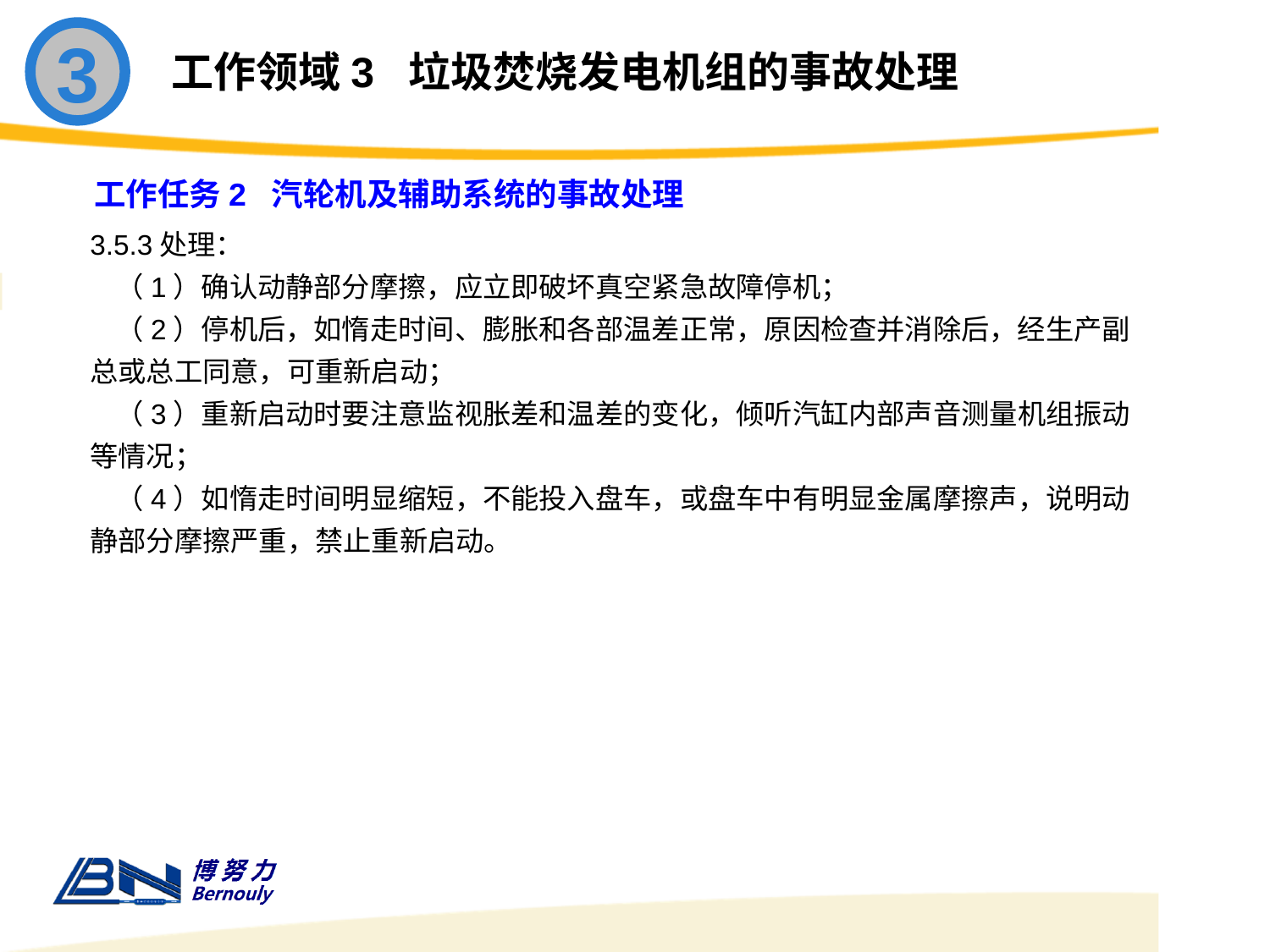

3
工作领域3  垃圾焚烧发电机组的事故处理
工作任务2  汽轮机及辅助系统的事故处理
3.5.3处理：
   （1）确认动静部分摩擦，应立即破坏真空紧急故障停机；
   （2）停机后，如惰走时间、膨胀和各部温差正常，原因检查并消除后，经生产副总或总工同意，可重新启动；
   （3）重新启动时要注意监视胀差和温差的变化，倾听汽缸内部声音测量机组振动等情况；
   （4）如惰走时间明显缩短，不能投入盘车，或盘车中有明显金属摩擦声，说明动静部分摩擦严重，禁止重新启动。